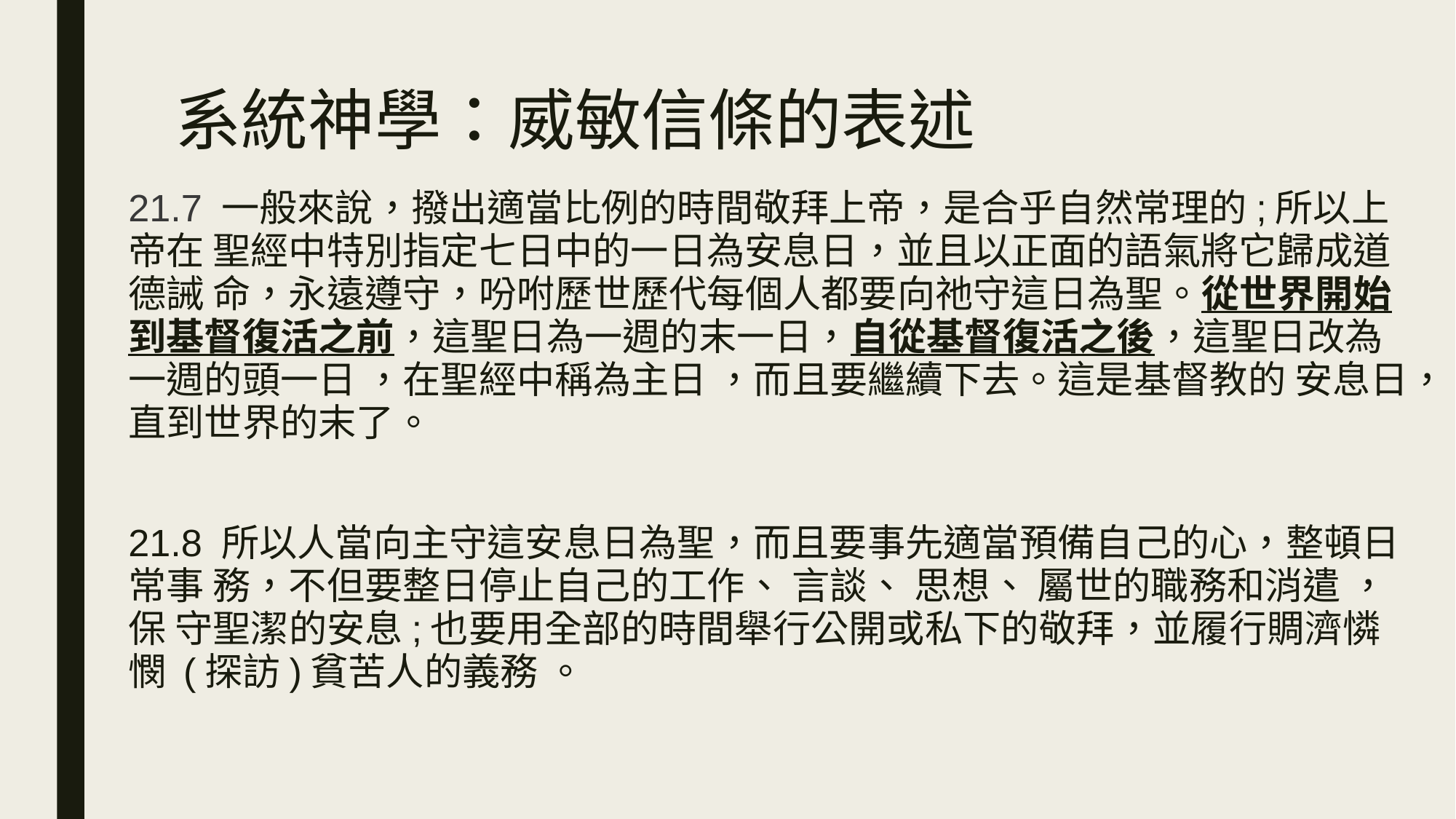

# 系統神學：威敏信條的表述
21.7 一般來說，撥出適當比例的時間敬拜上帝，是合乎自然常理的;所以上帝在 聖經中特別指定七日中的一日為安息日，並且以正面的語氣將它歸成道德誡 命，永遠遵守，吩咐歷世歷代每個人都要向祂守這日為聖。從世界開始 到基督復活之前，這聖日為一週的末一日，自從基督復活之後，這聖日改為 一週的頭一日 ，在聖經中稱為主日 ，而且要繼續下去。這是基督教的 安息日，直到世界的末了。

21.8 所以人當向主守這安息日為聖，而且要事先適當預備自己的心，整頓日常事 務，不但要整日停止自己的工作、 言談、 思想、 屬世的職務和消遣 ，保 守聖潔的安息;也要用全部的時間舉行公開或私下的敬拜，並履行賙濟憐憫 (探訪)貧苦人的義務 。